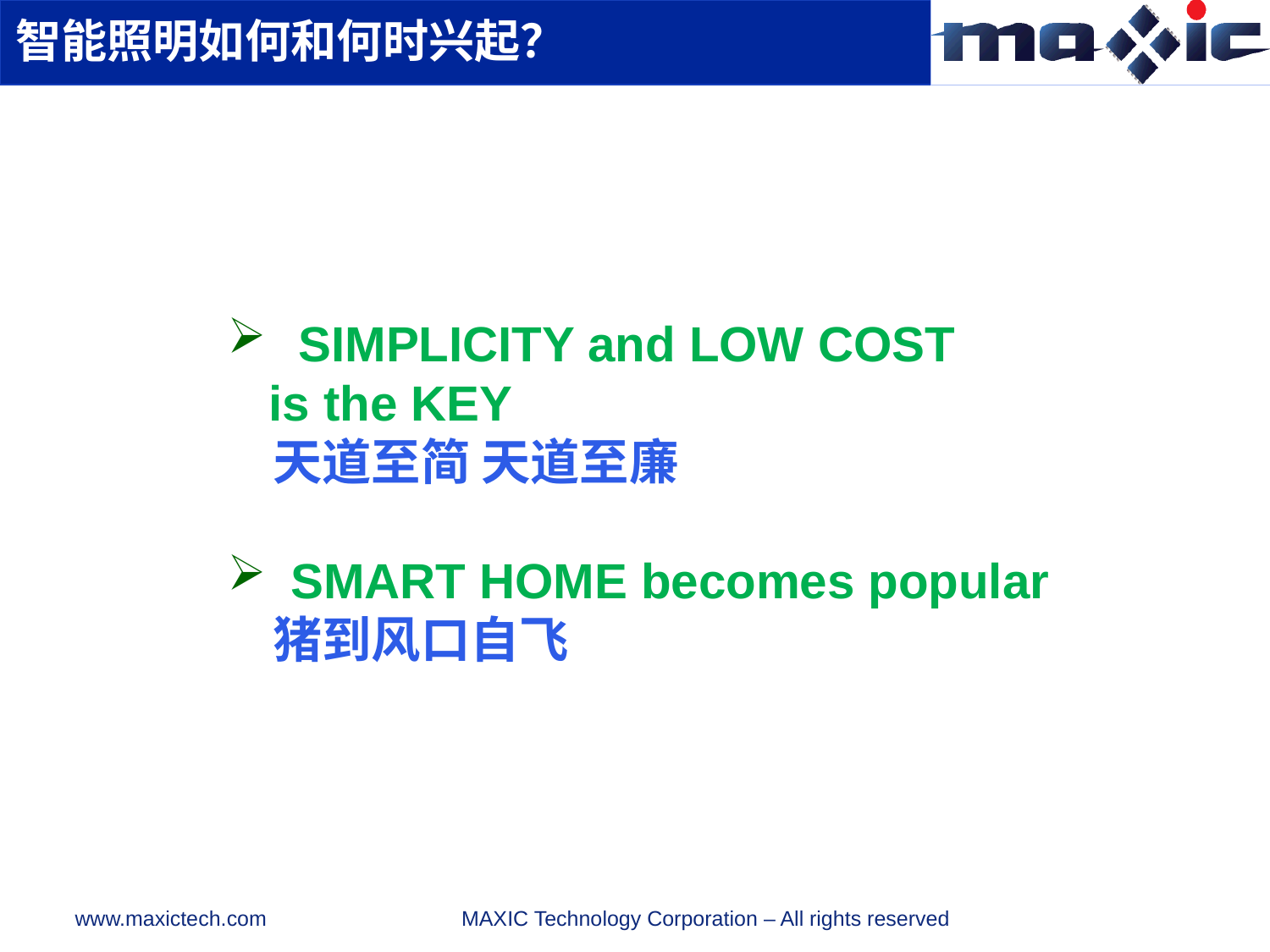

智能照明如何和何时兴起？
SIMPLICITY and LOW COST
   is the KEY
   天道至简 天道至廉

SMART HOME becomes popular
   猪到风口自飞

62